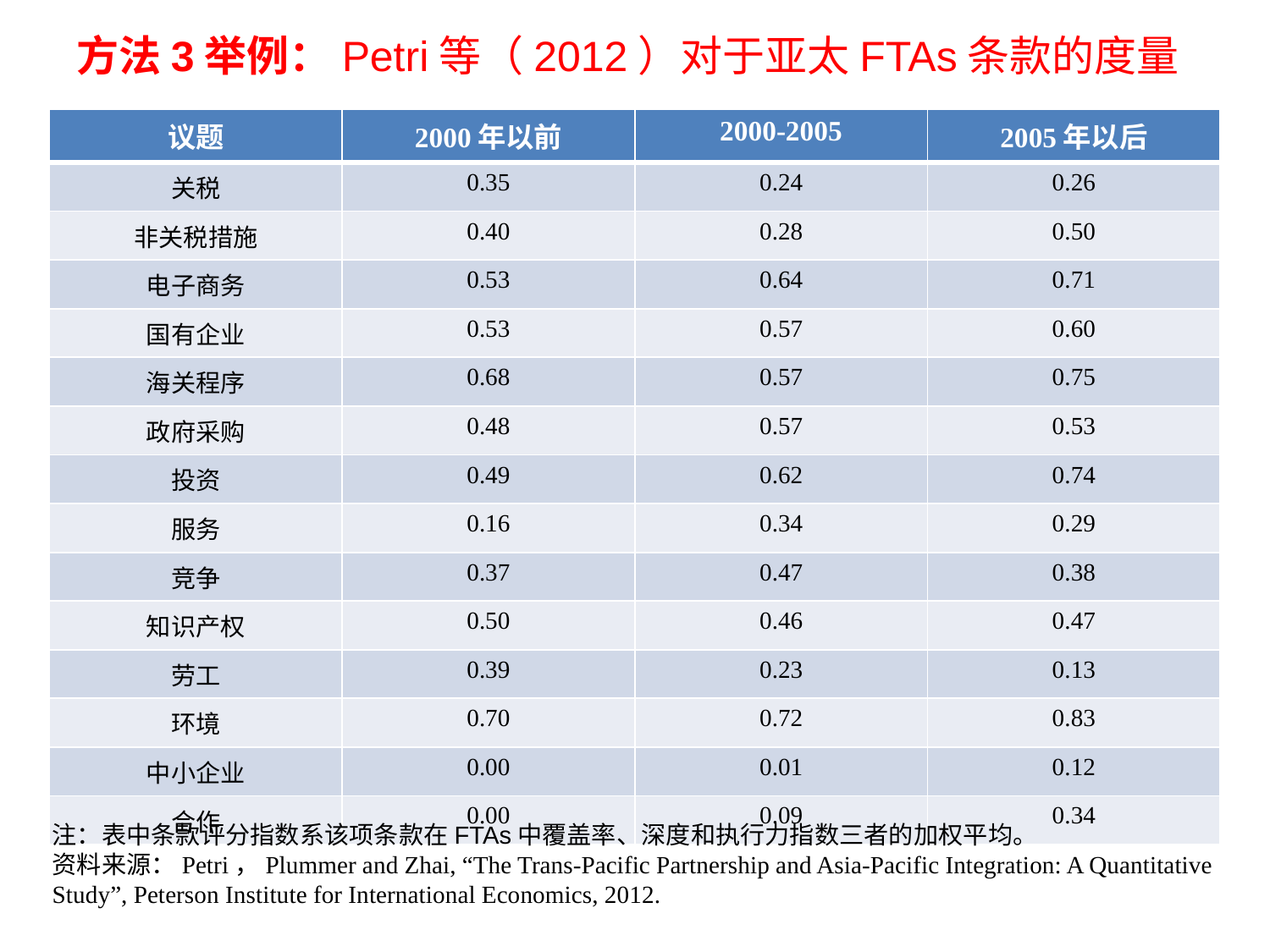

# 方法3举例：Petri等（2012）对于亚太FTAs条款的度量
| 议题 | 2000年以前 | 2000-2005 | 2005年以后 |
| --- | --- | --- | --- |
| 关税 | 0.35 | 0.24 | 0.26 |
| 非关税措施 | 0.40 | 0.28 | 0.50 |
| 电子商务 | 0.53 | 0.64 | 0.71 |
| 国有企业 | 0.53 | 0.57 | 0.60 |
| 海关程序 | 0.68 | 0.57 | 0.75 |
| 政府采购 | 0.48 | 0.57 | 0.53 |
| 投资 | 0.49 | 0.62 | 0.74 |
| 服务 | 0.16 | 0.34 | 0.29 |
| 竞争 | 0.37 | 0.47 | 0.38 |
| 知识产权 | 0.50 | 0.46 | 0.47 |
| 劳工 | 0.39 | 0.23 | 0.13 |
| 环境 | 0.70 | 0.72 | 0.83 |
| 中小企业 | 0.00 | 0.01 | 0.12 |
| 合作 | 0.00 | 0.09 | 0.34 |
注：表中条款评分指数系该项条款在FTAs中覆盖率、深度和执行力指数三者的加权平均。
资料来源：Petri，Plummer and Zhai, “The Trans-Pacific Partnership and Asia-Pacific Integration: A Quantitative Study”, Peterson Institute for International Economics, 2012.